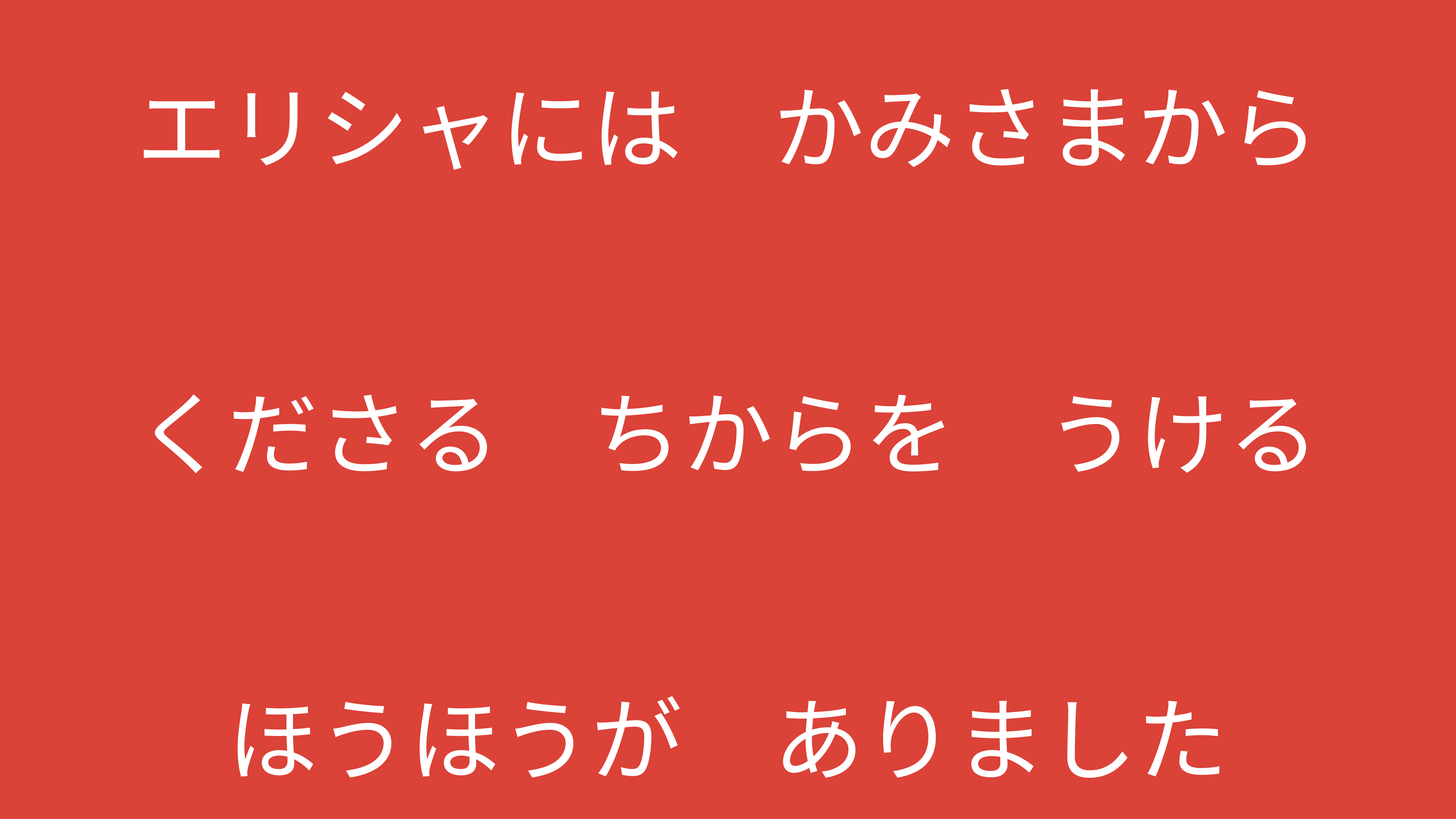

エリシャには　かみさまから
くださる　ちからを　うける
ほうほうが　ありました